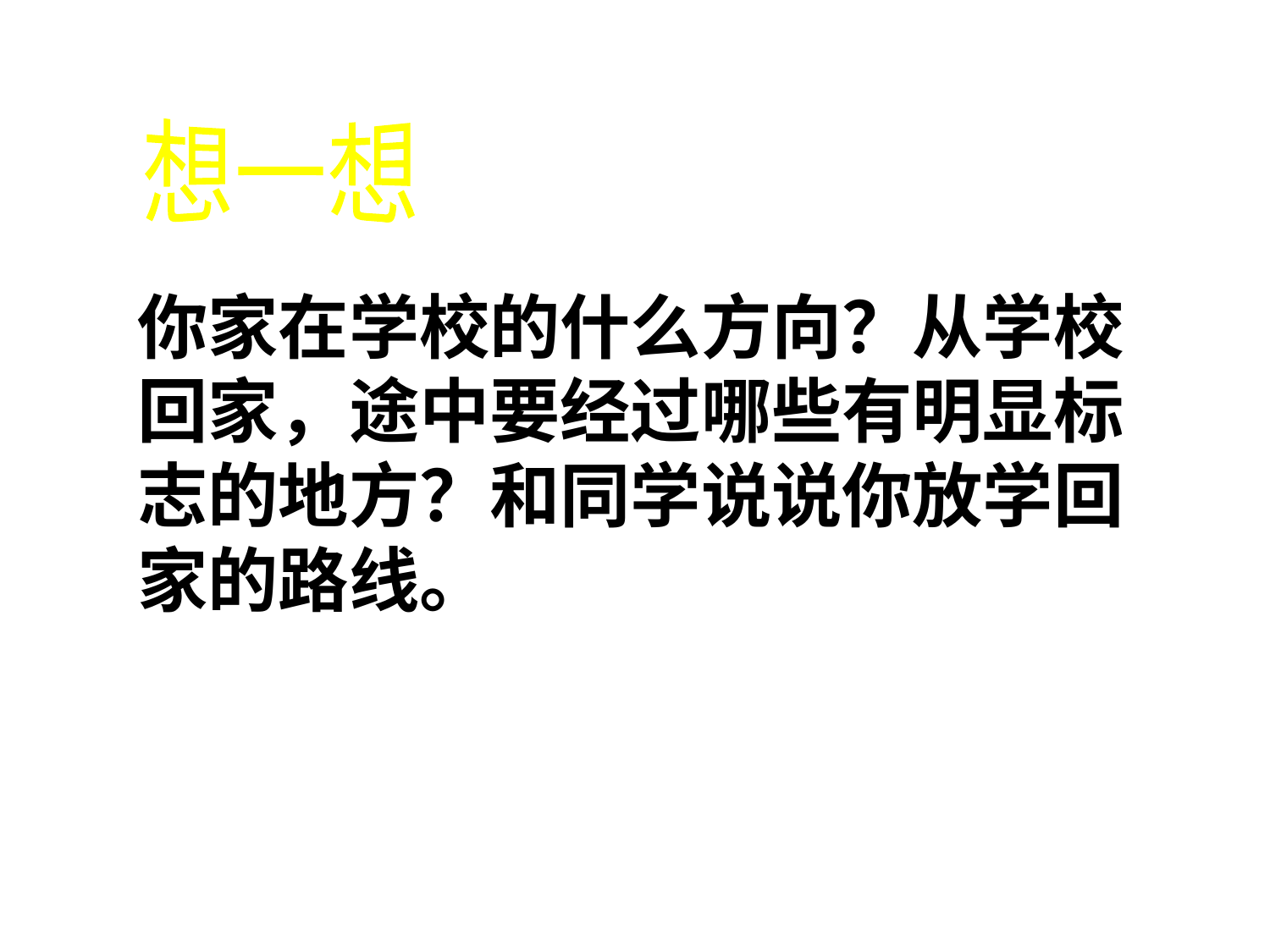

想一想
你家在学校的什么方向？从学校回家，途中要经过哪些有明显标志的地方？和同学说说你放学回家的路线。